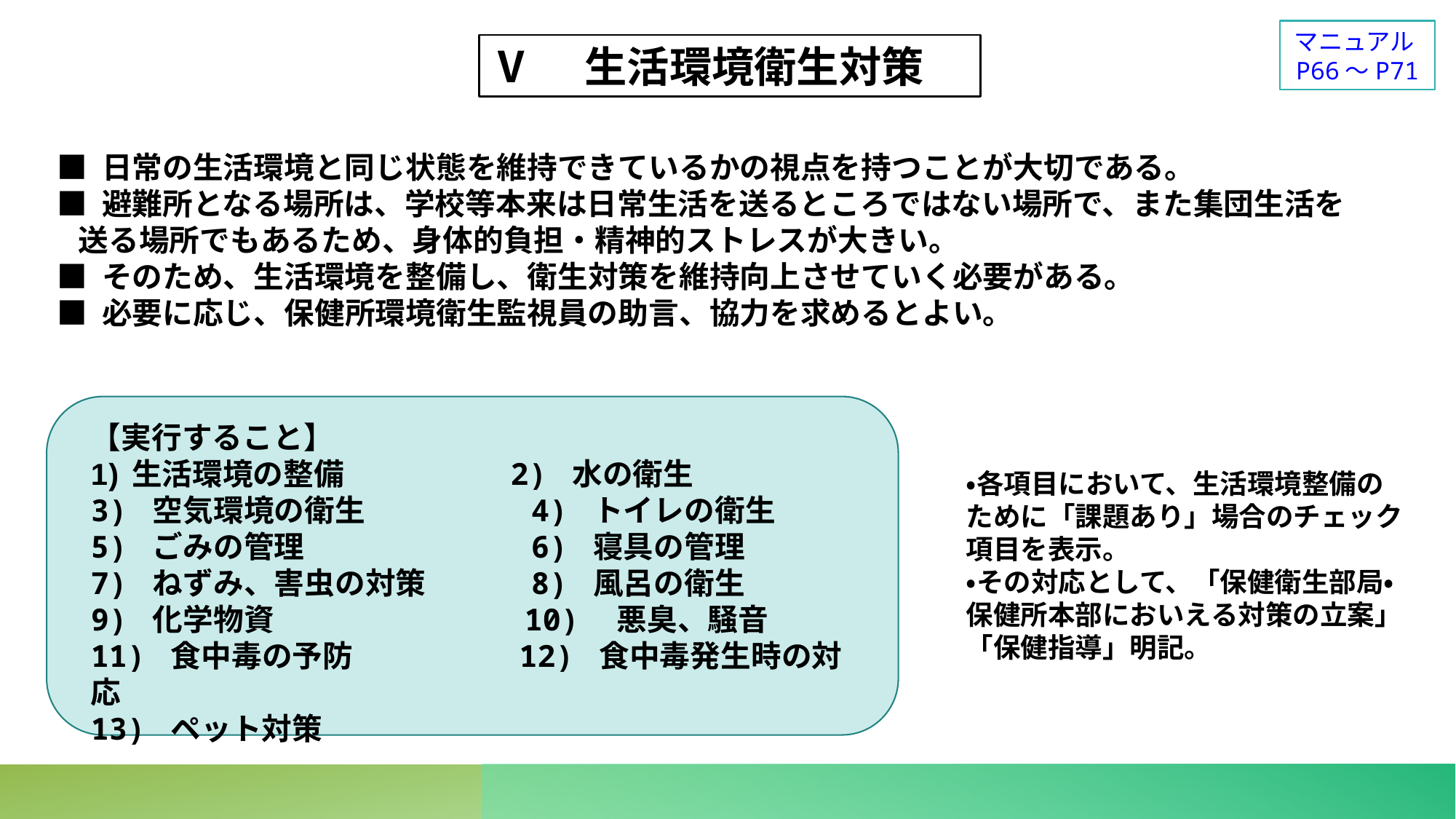

マニュアルP66～P71
Ⅴ　生活環境衛生対策
■ 日常の生活環境と同じ状態を維持できているかの視点を持つことが大切である。
■ 避難所となる場所は、学校等本来は日常生活を送るところではない場所で、また集団生活を
  送る場所でもあるため、身体的負担・精神的ストレスが大きい。
■ そのため、生活環境を整備し、衛生対策を維持向上させていく必要がある。
■ 必要に応じ、保健所環境衛生監視員の助言、協力を求めるとよい。

【実行すること】
生活環境の整備　　　　　 2) 水の衛生
3) 空気環境の衛生　　　　　 4) トイレの衛生
5) ごみの管理　　　　　　　 6) 寝具の管理
7) ねずみ、害虫の対策　　　 8) 風呂の衛生
9) 化学物資　　　　　　　　10)　悪臭、騒音
11) 食中毒の予防　　　　　 12) 食中毒発生時の対応
13) ペット対策
・各項目において、生活環境整備のために「課題あり」場合のチェック項目を表示。
・その対応として、「保健衛生部局・保健所本部においえる対策の立案」「保健指導」明記。